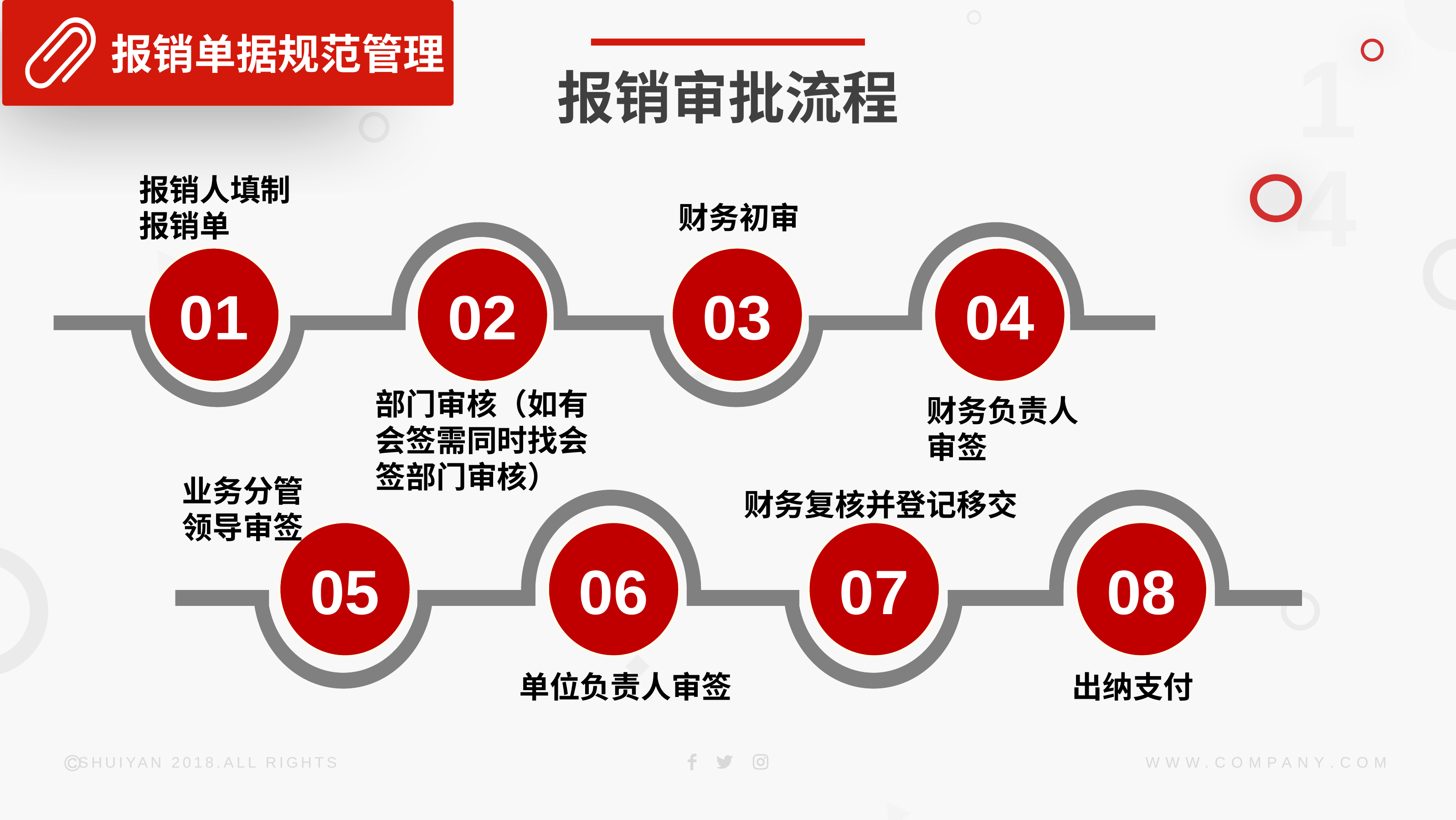

报销单据规范管理

报销审批流程

e7d195523061f1c08d347f6bf0421bdacd46f3c1815d51b81E1CE79090F8942429A56C6AE2B3163BABA1A3FCE285BEC4FF43A5085572A94AD2C0A17AE448F24FA68DD62479D8C0666FEB6710638384D2F47D54AD7F2B38C31C3B99B76A89660301726A9D05E3076D994655C875AFB6398CC990E92458F1723353D8B77001E359D0255144837ABB732F92F6F6B54F9D7E
报销人填制报销单

财务初审

01
02
03
04
部门审核（如有会签需同时找会签部门审核）
财务负责人审签
业务分管领导审签
财务复核并登记移交

05
06
07
08
单位负责人审签
出纳支付